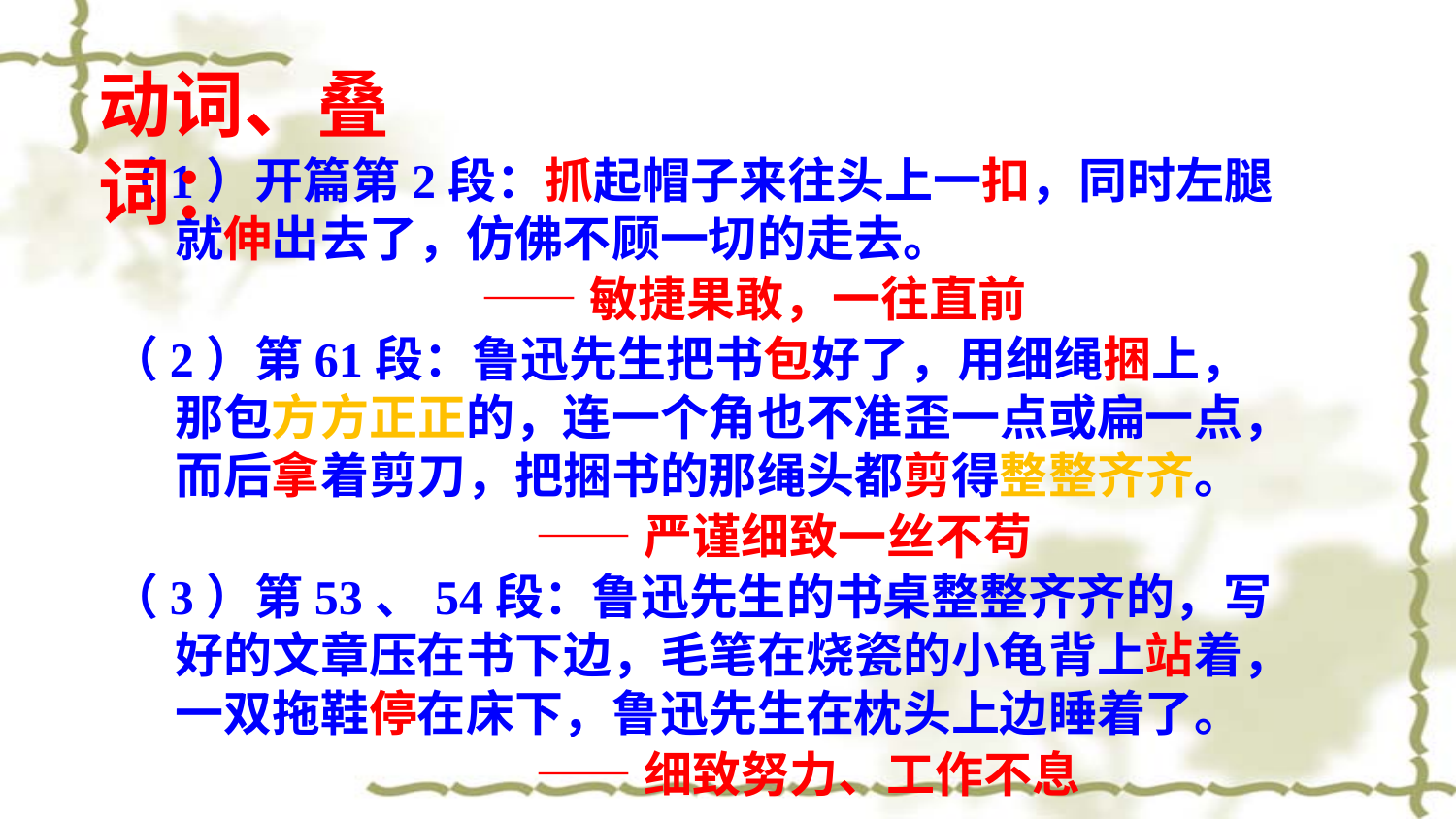

动词、叠词：
（1）开篇第2段：抓起帽子来往头上一扣，同时左腿就伸出去了，仿佛不顾一切的走去。
                                  ——敏捷果敢，一往直前
（2）第61段：鲁迅先生把书包好了，用细绳捆上，那包方方正正的，连一个角也不准歪一点或扁一点，而后拿着剪刀，把捆书的那绳头都剪得整整齐齐。
                                       ——严谨细致一丝不苟
（3）第53、54段：鲁迅先生的书桌整整齐齐的，写好的文章压在书下边，毛笔在烧瓷的小龟背上站着，一双拖鞋停在床下，鲁迅先生在枕头上边睡着了。
                                       ——细致努力、工作不息